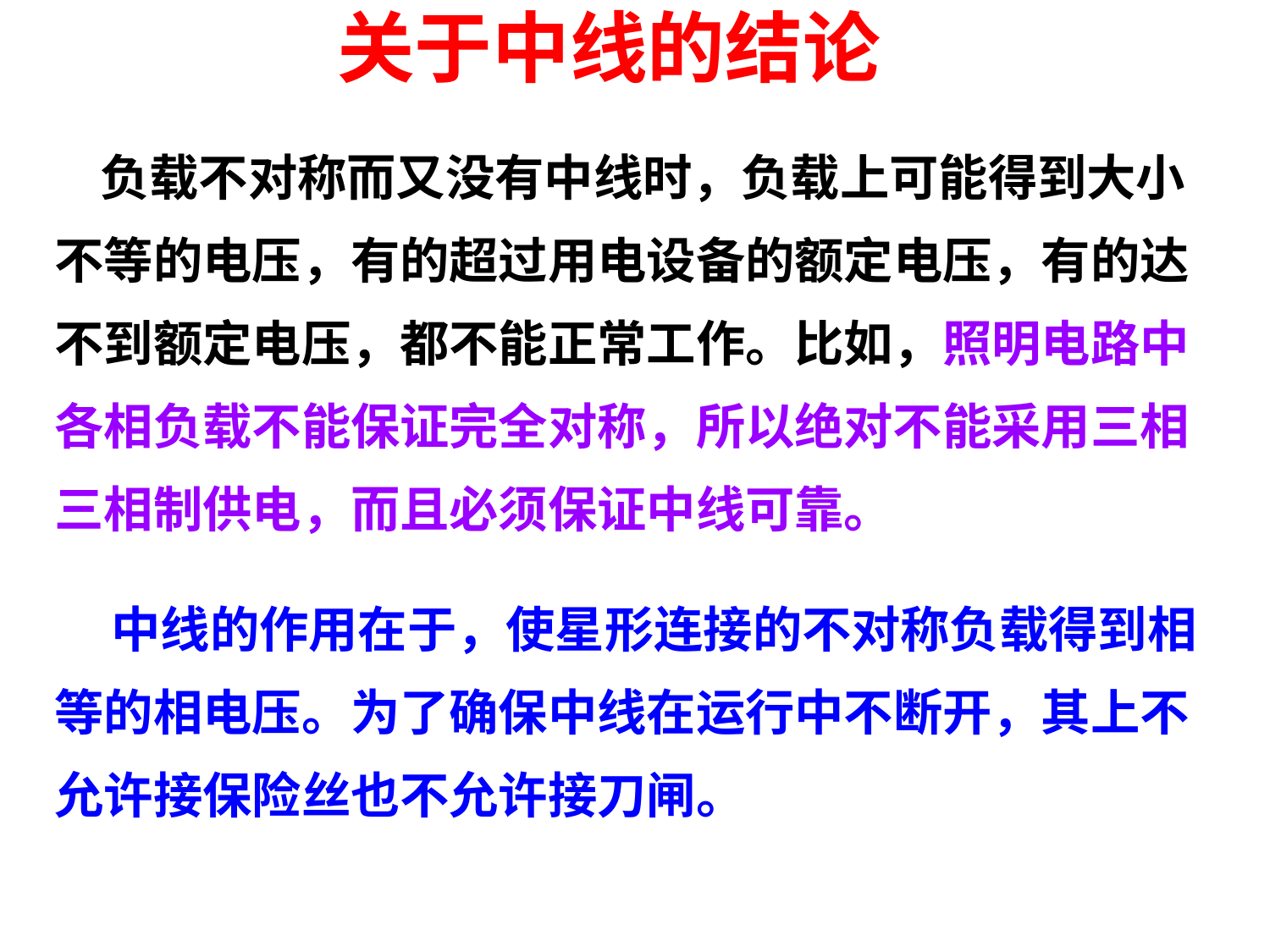

关于中线的结论
   负载不对称而又没有中线时，负载上可能得到大小不等的电压，有的超过用电设备的额定电压，有的达不到额定电压，都不能正常工作。比如，照明电路中各相负载不能保证完全对称，所以绝对不能采用三相三相制供电，而且必须保证中线可靠。

    中线的作用在于，使星形连接的不对称负载得到相等的相电压。为了确保中线在运行中不断开，其上不允许接保险丝也不允许接刀闸。